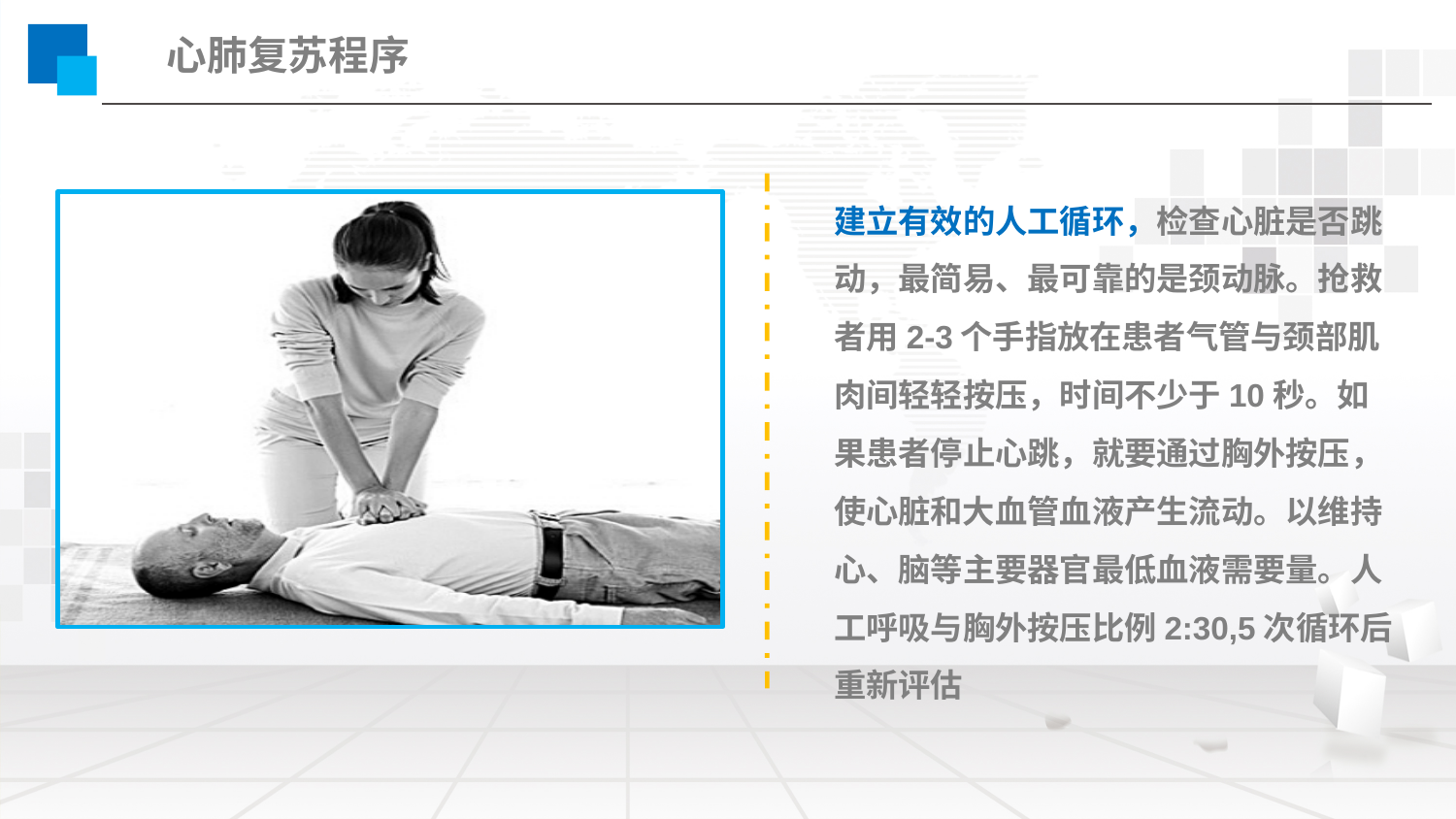

心肺复苏程序

建立有效的人工循环，检查心脏是否跳动，最简易、最可靠的是颈动脉。抢救者用2-3个手指放在患者气管与颈部肌肉间轻轻按压，时间不少于10秒。如果患者停止心跳，就要通过胸外按压，使心脏和大血管血液产生流动。以维持心、脑等主要器官最低血液需要量。人工呼吸与胸外按压比例2:30,5次循环后重新评估